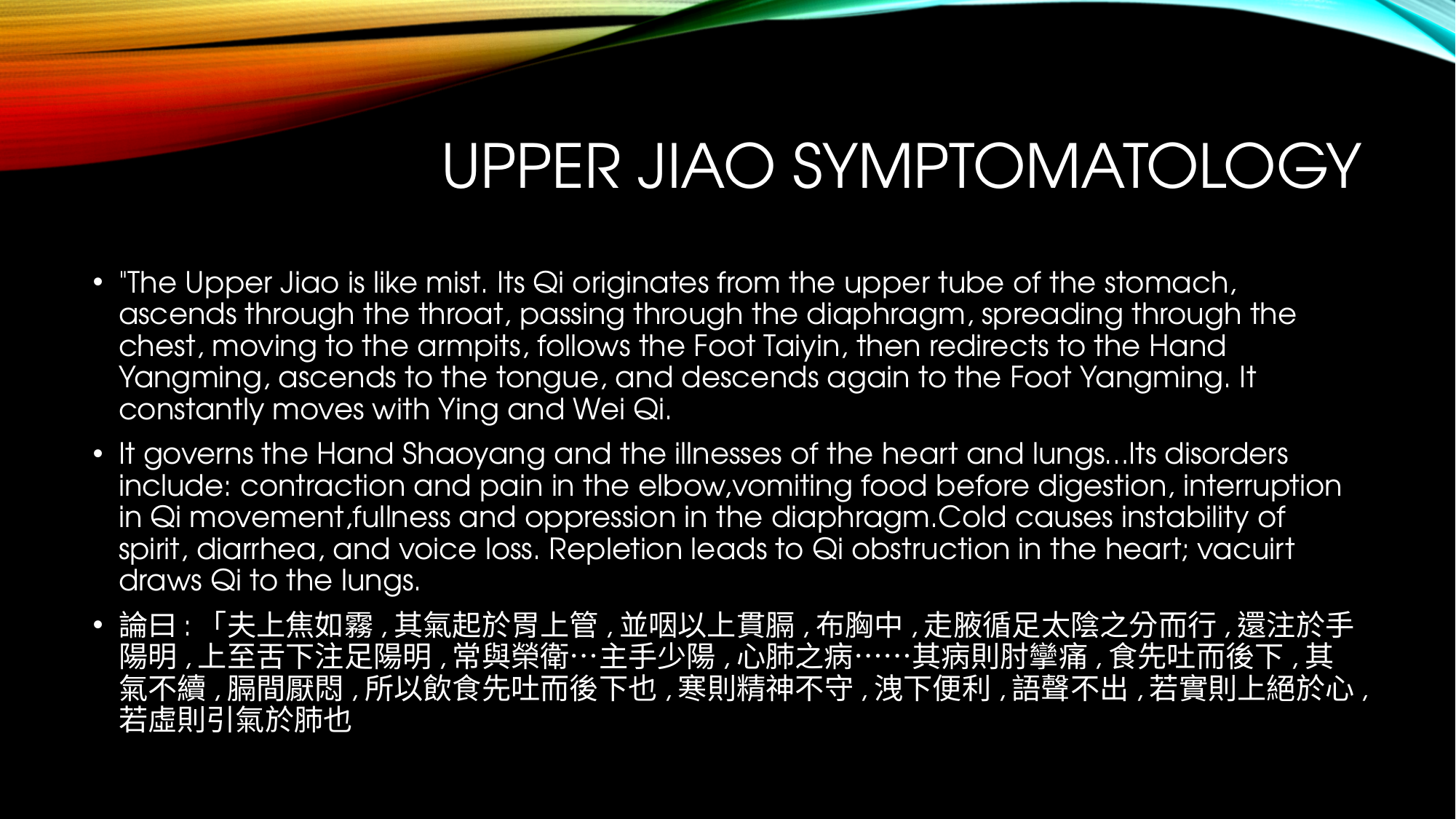

# Upper Jiao symptomatology
"The Upper Jiao is like mist. Its Qi originates from the upper tube of the stomach, ascends through the throat, passing through the diaphragm, spreading through the chest, moving to the armpits, follows the Foot Taiyin, then redirects to the Hand Yangming, ascends to the tongue, and descends again to the Foot Yangming. It constantly moves with Ying and Wei Qi.
It governs the Hand Shaoyang and the illnesses of the heart and lungs…Its disorders include: contraction and pain in the elbow,vomiting food before digestion, interruption in Qi movement,fullness and oppression in the diaphragm.Cold causes instability of spirit, diarrhea, and voice loss. Repletion leads to Qi obstruction in the heart; vacuirt draws Qi to the lungs.
論曰:「夫上焦如霧,其氣起於胃上管,並咽以上貫膈,布胸中,走腋循足太陰之分而行,還注於手陽明,上至舌下注足陽明,常與榮衛…主手少陽,心肺之病……其病則肘攣痛,食先吐而後下,其氣不續,膈間厭悶,所以飲食先吐而後下也,寒則精神不守,洩下便利,語聲不出,若實則上絕於心,若虛則引氣於肺也